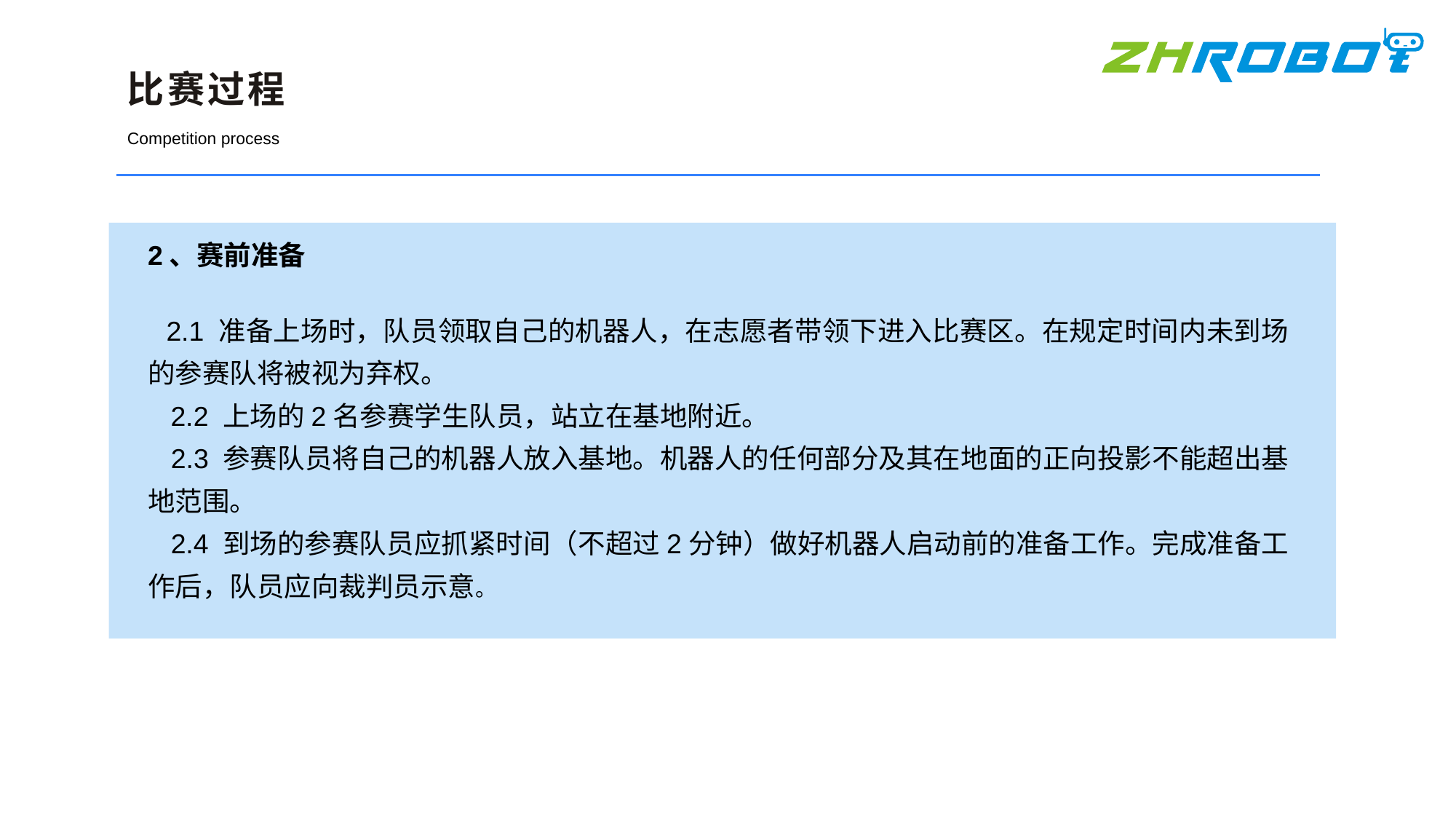

比赛过程
Competition process

2、赛前准备

   2.1 准备上场时，队员领取自己的机器人，在志愿者带领下进入比赛区。在规定时间内未到场的参赛队将被视为弃权。
   2.2 上场的2名参赛学生队员，站立在基地附近。
   2.3 参赛队员将自己的机器人放入基地。机器人的任何部分及其在地面的正向投影不能超出基地范围。
   2.4 到场的参赛队员应抓紧时间（不超过2分钟）做好机器人启动前的准备工作。完成准备工作后，队员应向裁判员示意。

线下门店

线上网站